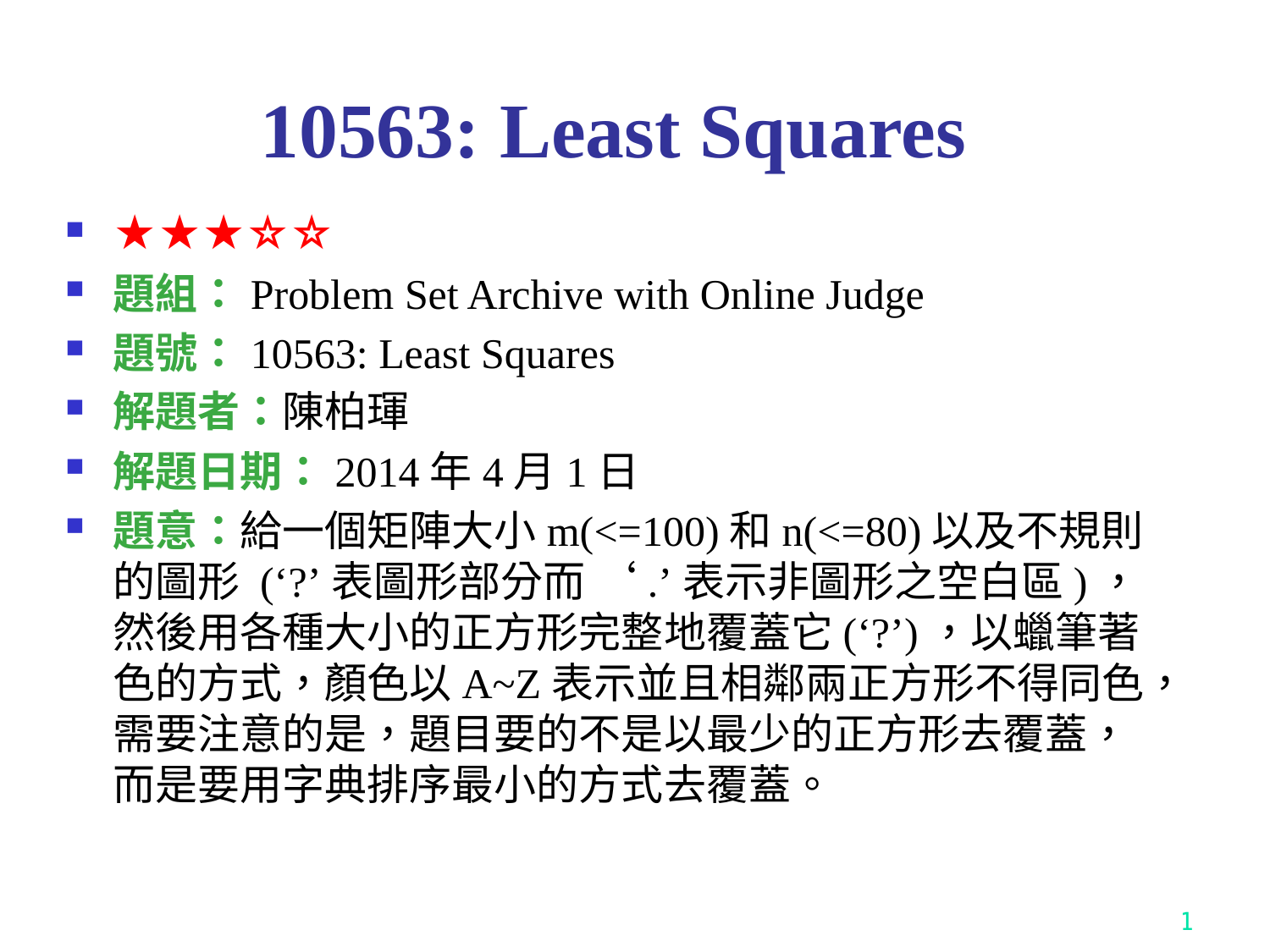

# 10563: Least Squares
★★★☆☆
題組：Problem Set Archive with Online Judge
題號：10563: Least Squares
解題者：陳柏琿
解題日期：2014年4月1日
題意：給一個矩陣大小m(<=100)和n(<=80)以及不規則的圖形 (‘?’表圖形部分而 ‘.’表示非圖形之空白區)，然後用各種大小的正方形完整地覆蓋它(‘?’)，以蠟筆著色的方式，顏色以A~Z表示並且相鄰兩正方形不得同色，需要注意的是，題目要的不是以最少的正方形去覆蓋，而是要用字典排序最小的方式去覆蓋。
1